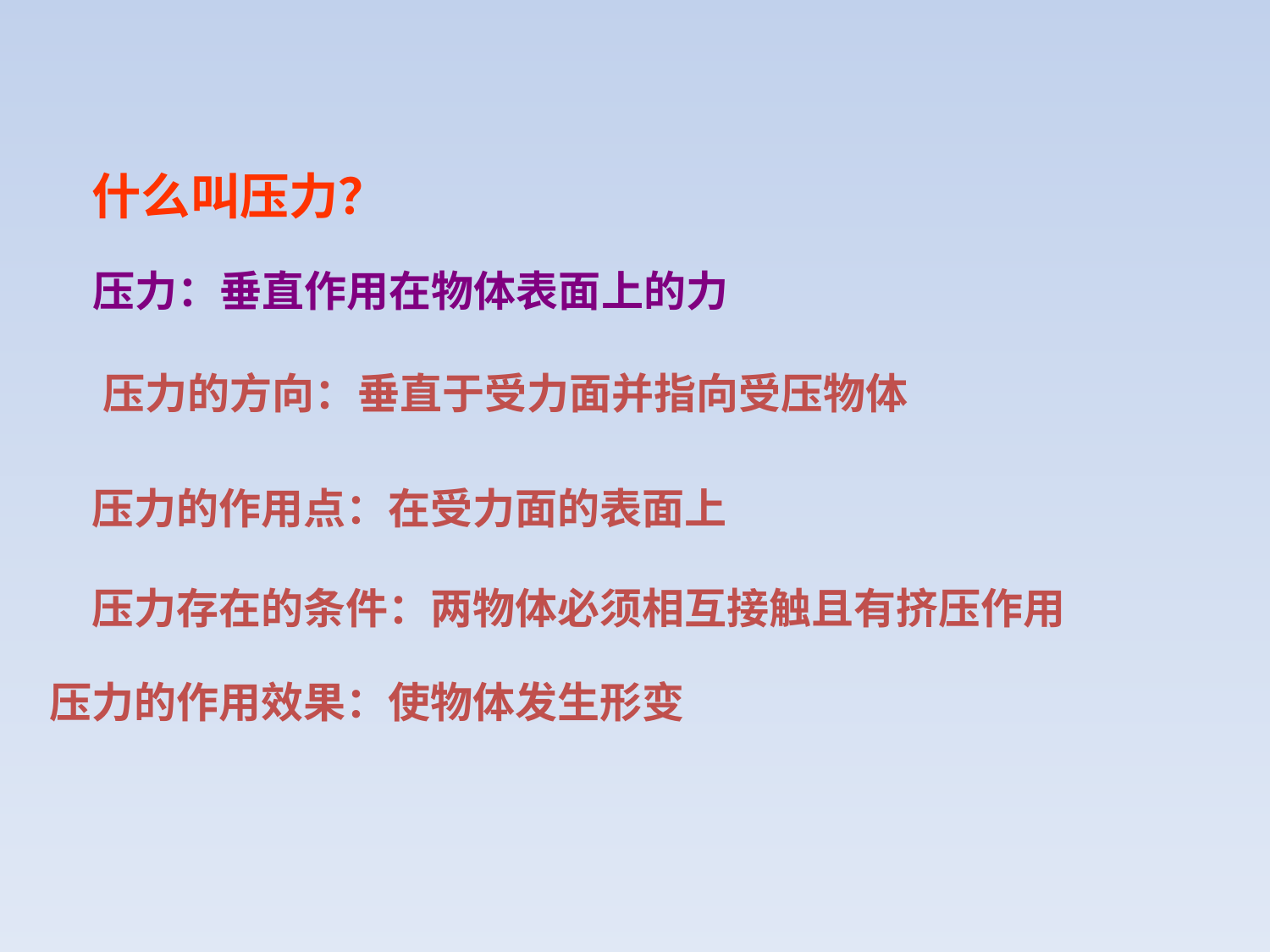

什么叫压力？
压力：垂直作用在物体表面上的力
压力的方向：垂直于受力面并指向受压物体
压力的作用点：在受力面的表面上
压力存在的条件：两物体必须相互接触且有挤压作用

压力的作用效果：使物体发生形变